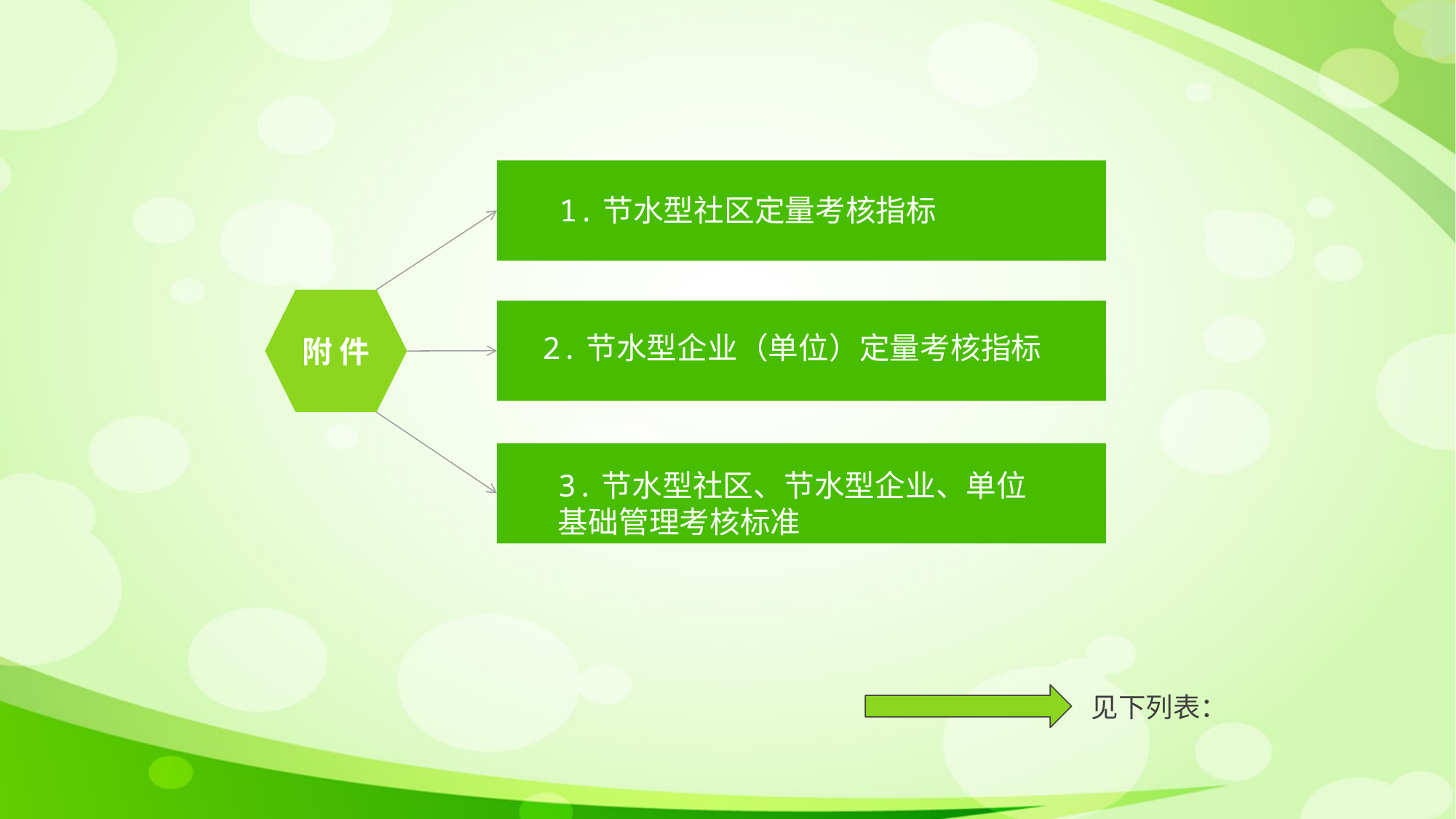

1.节水型社区定量考核指标
附 件

2.节水型企业（单位）定量考核指标

3.节水型社区、节水型企业、单位基础管理考核标准

见下列表：